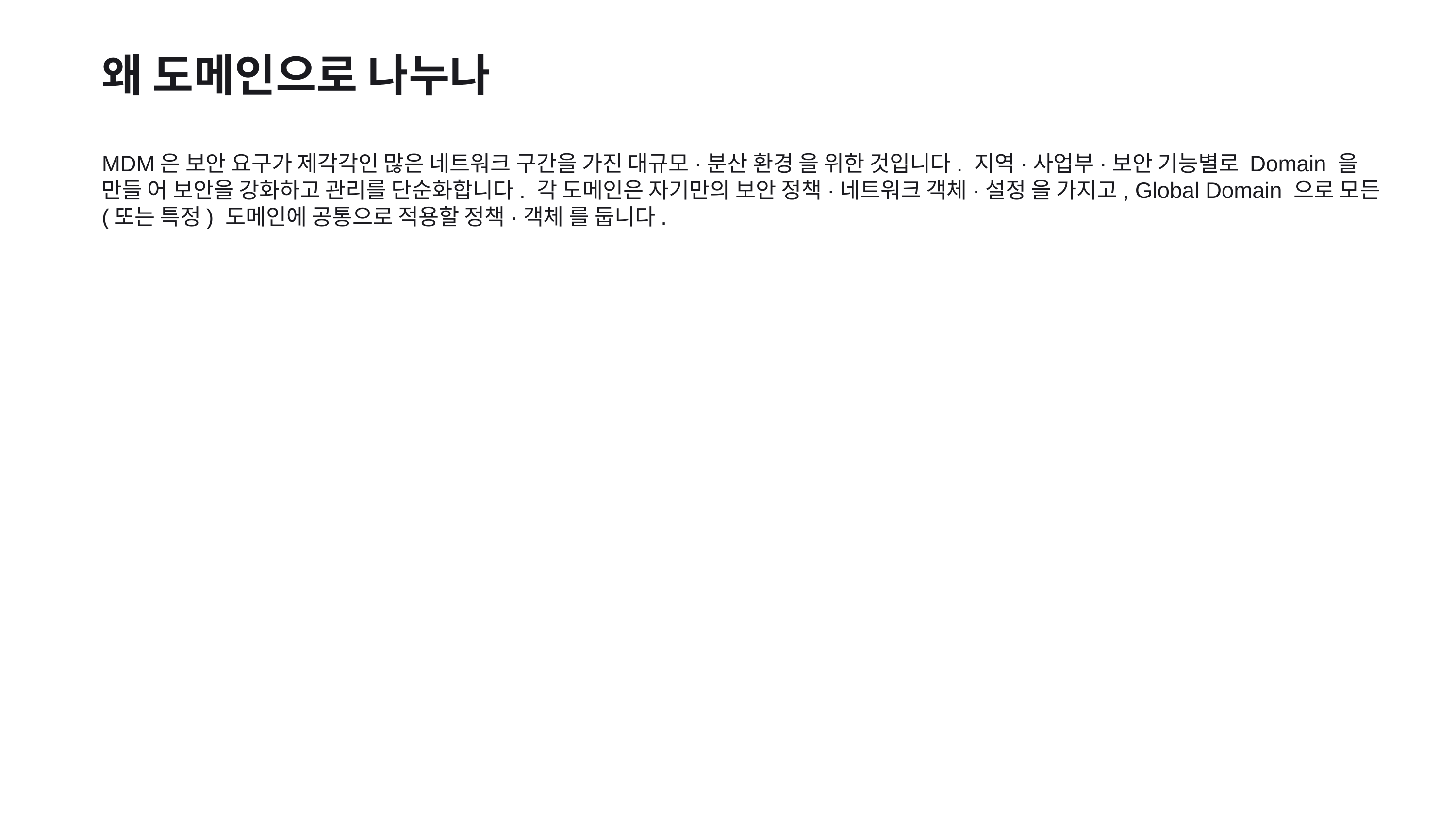

왜 도메인으로 나누나
MDM은 보안 요구가 제각각인 많은 네트워크 구간을 가진 대규모·분산 환경 을 위한 것입니다. 지역·사업부·보안 기능별로 Domain 을 만들 어 보안을 강화하고 관리를 단순화합니다. 각 도메인은 자기만의 보안 정책·네트워크 객체·설정 을 가지고, Global Domain 으로 모든(또는 특정) 도메인에 공통으로 적용할 정책·객체 를 둡니다.